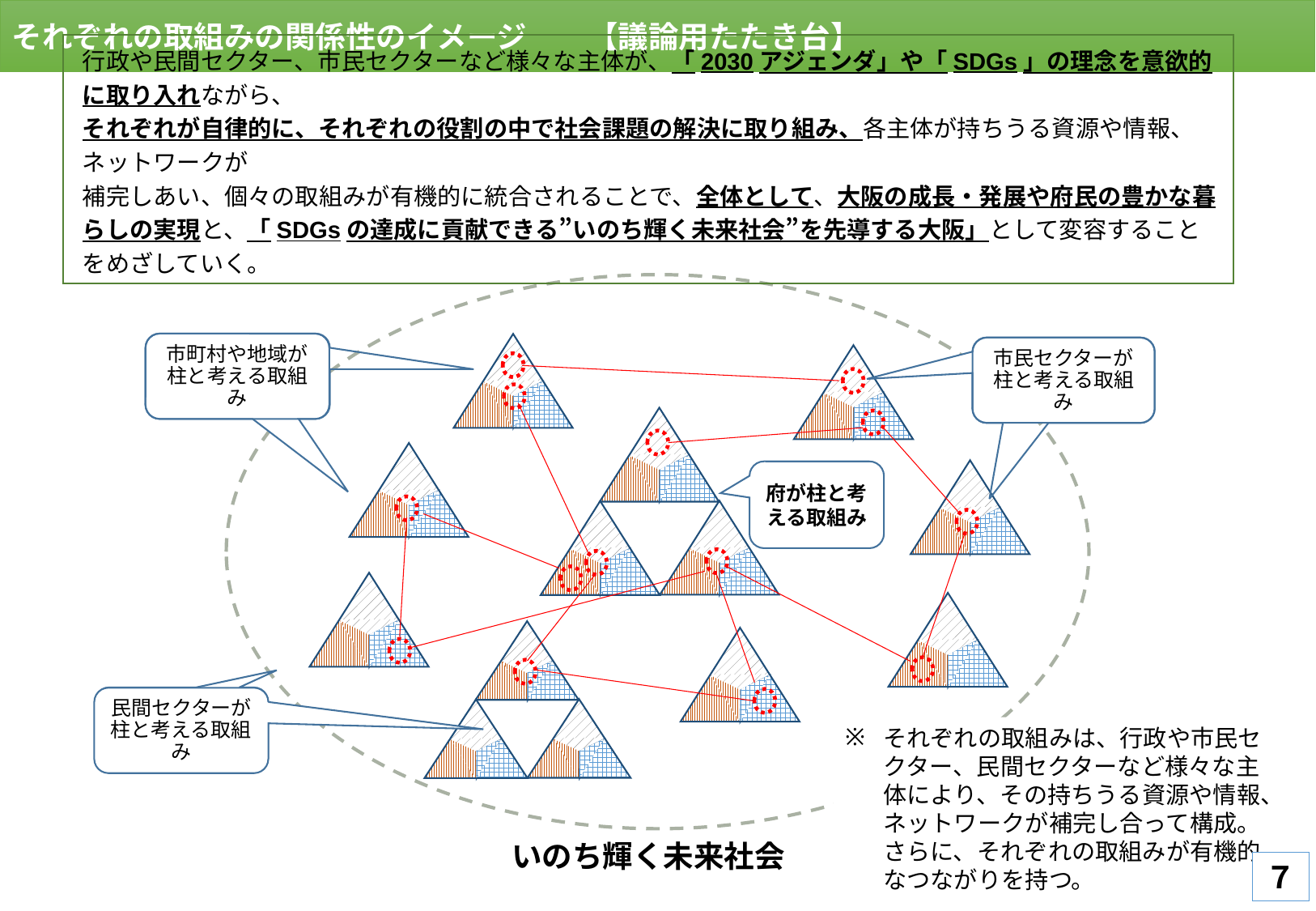

それぞれの取組みの関係性のイメージ　　【議論用たたき台】
行政や民間セクター、市民セクターなど様々な主体が、「2030アジェンダ」や「SDGs」の理念を意欲的に取り入れながら、
それぞれが自律的に、それぞれの役割の中で社会課題の解決に取り組み、各主体が持ちうる資源や情報、ネットワークが
補完しあい、個々の取組みが有機的に統合されることで、全体として、大阪の成長・発展や府民の豊かな暮らしの実現と、「SDGsの達成に貢献できる”いのち輝く未来社会”を先導する大阪」として変容することをめざしていく。

市町村や地域が柱と考える取組み
市民セクターが柱と考える取組み

府が柱と考える取組み

民間セクターが柱と考える取組み
それぞれの取組みは、行政や市民セクター、民間セクターなど様々な主体により、その持ちうる資源や情報、ネットワークが補完し合って構成。さらに、それぞれの取組みが有機的なつながりを持つ。
いのち輝く未来社会
７